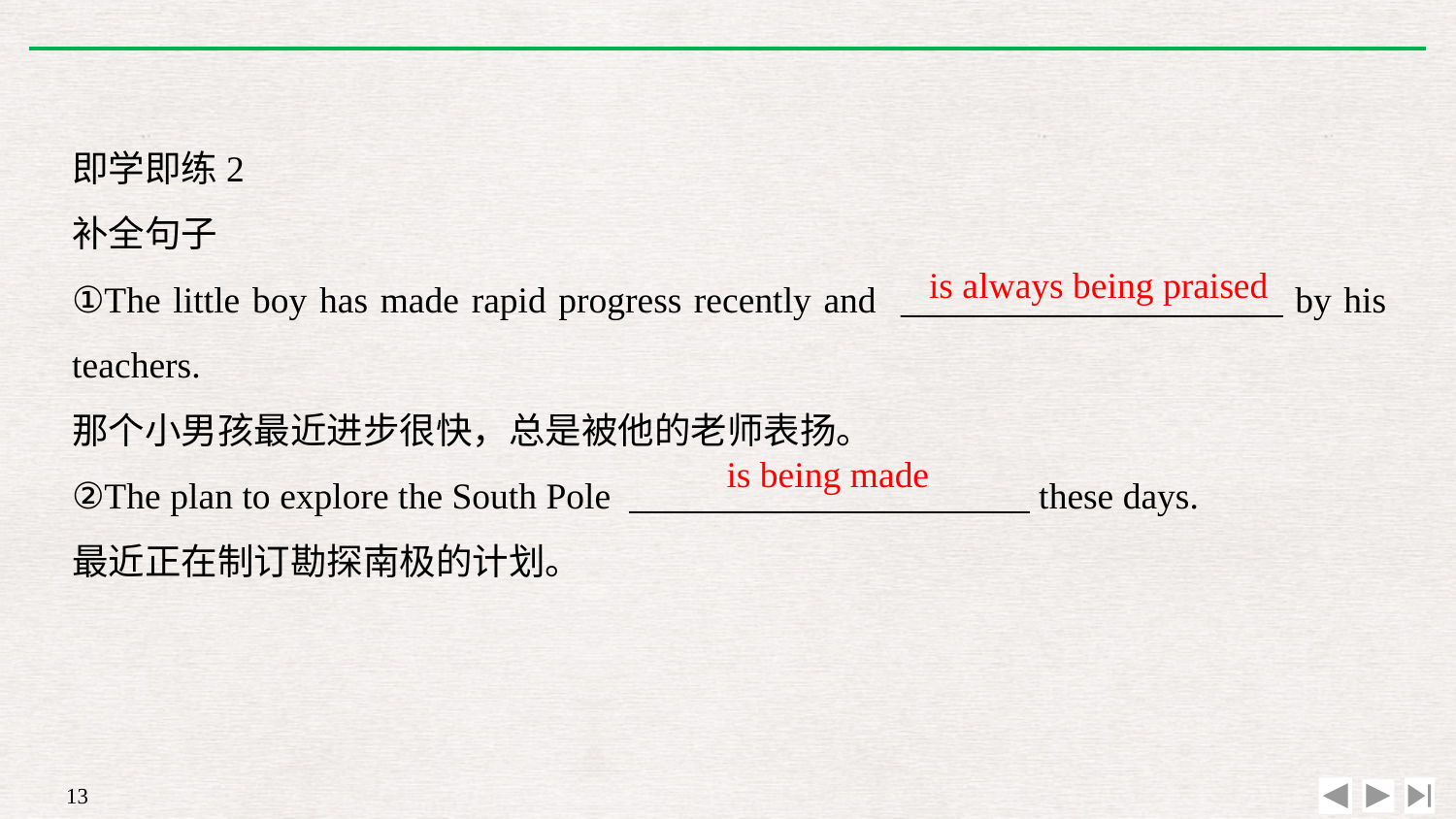

即学即练2
补全句子
①The little boy has made rapid progress recently and  _____________________ by his teachers.
那个小男孩最近进步很快，总是被他的老师表扬。
②The plan to explore the South Pole  ______________________ these days.
最近正在制订勘探南极的计划。
is always being praised
is being made